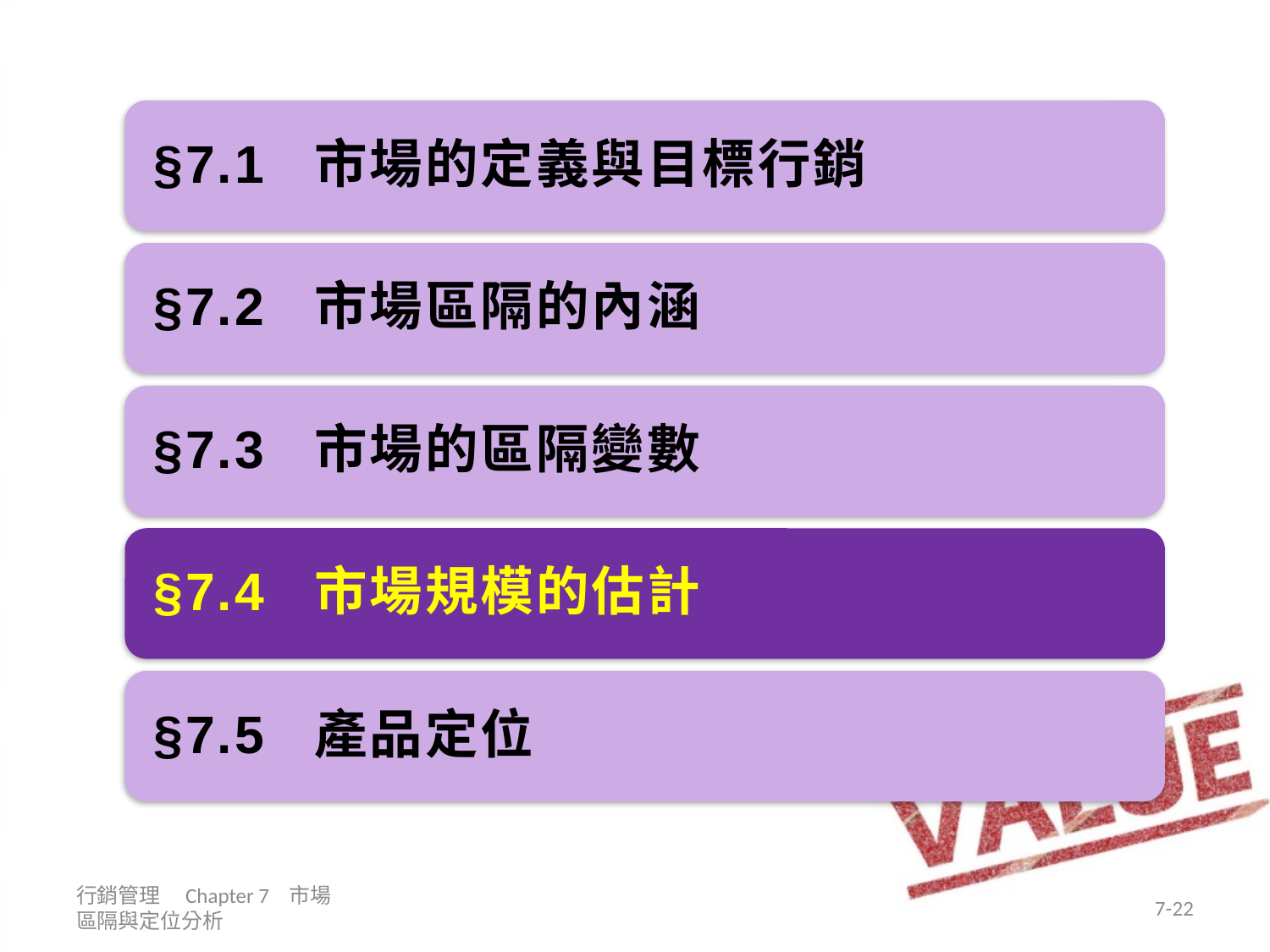

§7.1  市場的定義與目標行銷
§7.2  市場區隔的內涵
§7.3  市場的區隔變數
§7.4  市場規模的估計
§7.5  產品定位
行銷管理   Chapter 7   市場區隔與定位分析
7-22